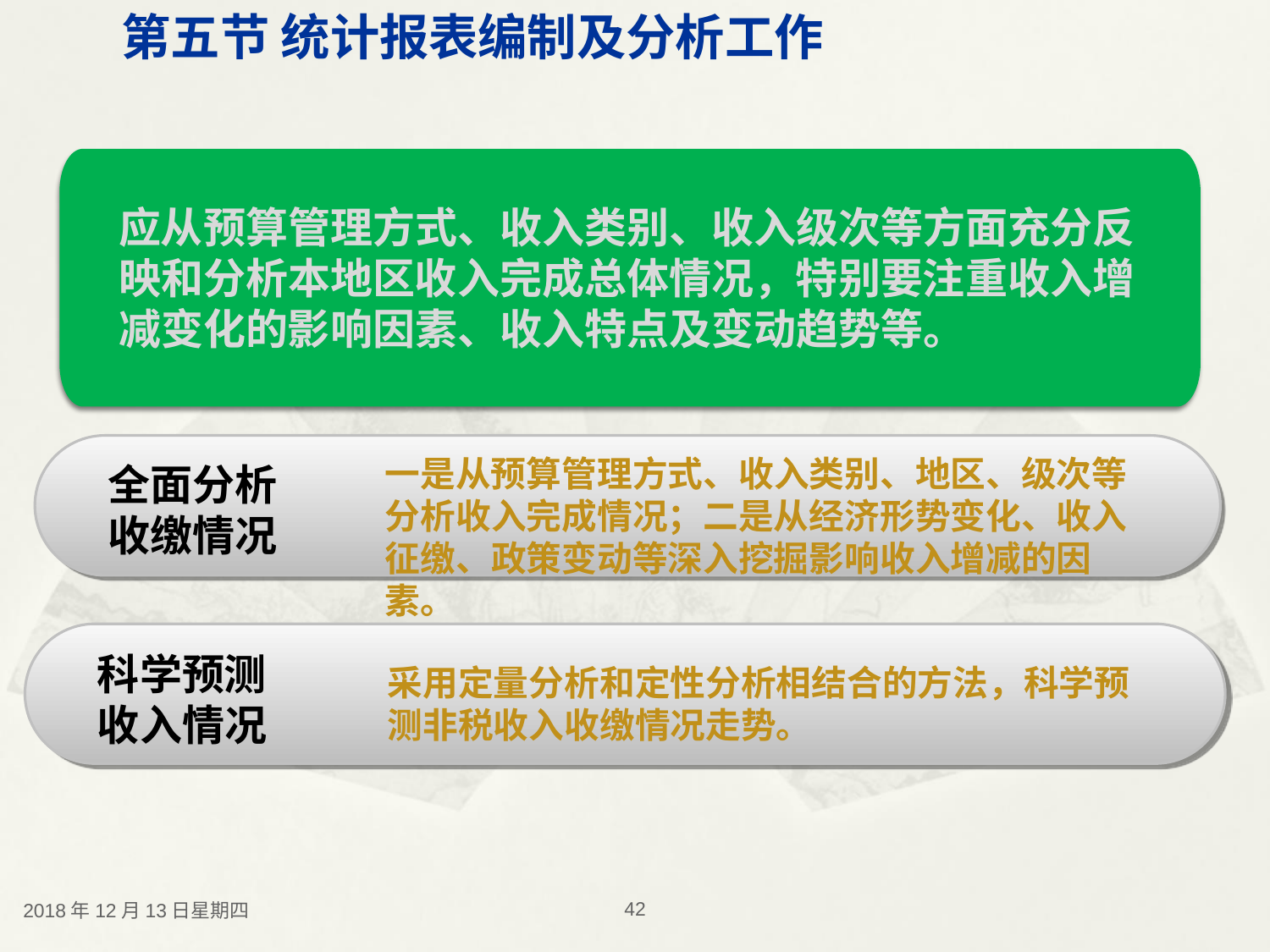

第五节 统计报表编制及分析工作

非税收入执行分析要求
应从预算管理方式、收入类别、收入级次等方面充分反映和分析本地区收入完成总体情况，特别要注重收入增减变化的影响因素、收入特点及变动趋势等。

一是从预算管理方式、收入类别、地区、级次等分析收入完成情况；二是从经济形势变化、收入征缴、政策变动等深入挖掘影响收入增减的因素。
全面分析收缴情况

科学预测收入情况
采用定量分析和定性分析相结合的方法，科学预测非税收入收缴情况走势。
2018年12月13日星期四
42